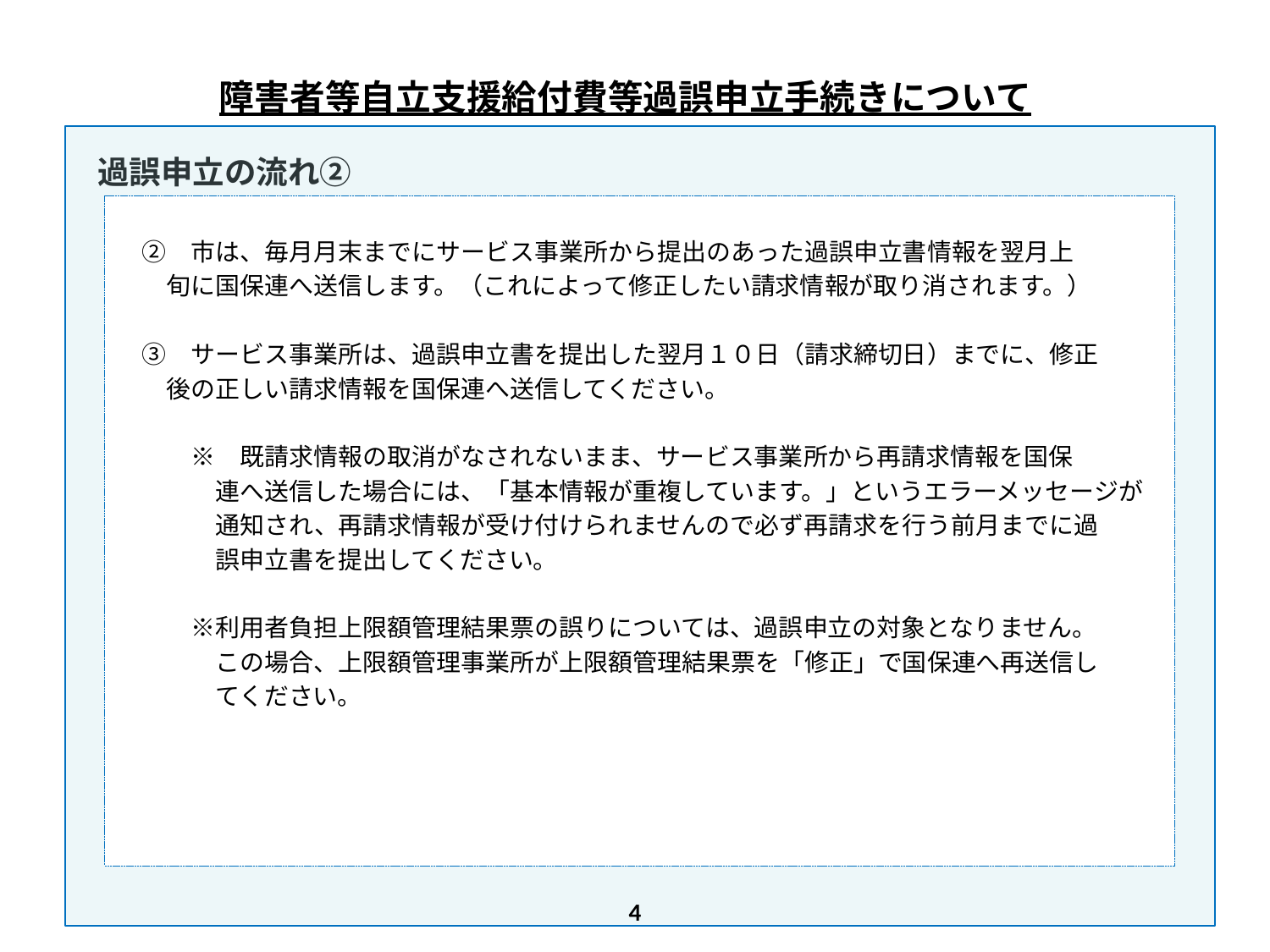

# 障害者等自立支援給付費等過誤申立手続きについて

過誤申立の流れ②

　②　市は、毎月月末までにサービス事業所から提出のあった過誤申立書情報を翌月上
　　旬に国保連へ送信します。（これによって修正したい請求情報が取り消されます。）

　③　サービス事業所は、過誤申立書を提出した翌月１０日（請求締切日）までに、修正
　　後の正しい請求情報を国保連へ送信してください。

　　　※　既請求情報の取消がなされないまま、サービス事業所から再請求情報を国保
　　　　連へ送信した場合には、「基本情報が重複しています。」というエラーメッセージが
　　　　通知され、再請求情報が受け付けられませんので必ず再請求を行う前月までに過
　　　　誤申立書を提出してください。

　　　※利用者負担上限額管理結果票の誤りについては、過誤申立の対象となりません。
　　　　この場合、上限額管理事業所が上限額管理結果票を「修正」で国保連へ再送信し
　　　　てください。
4